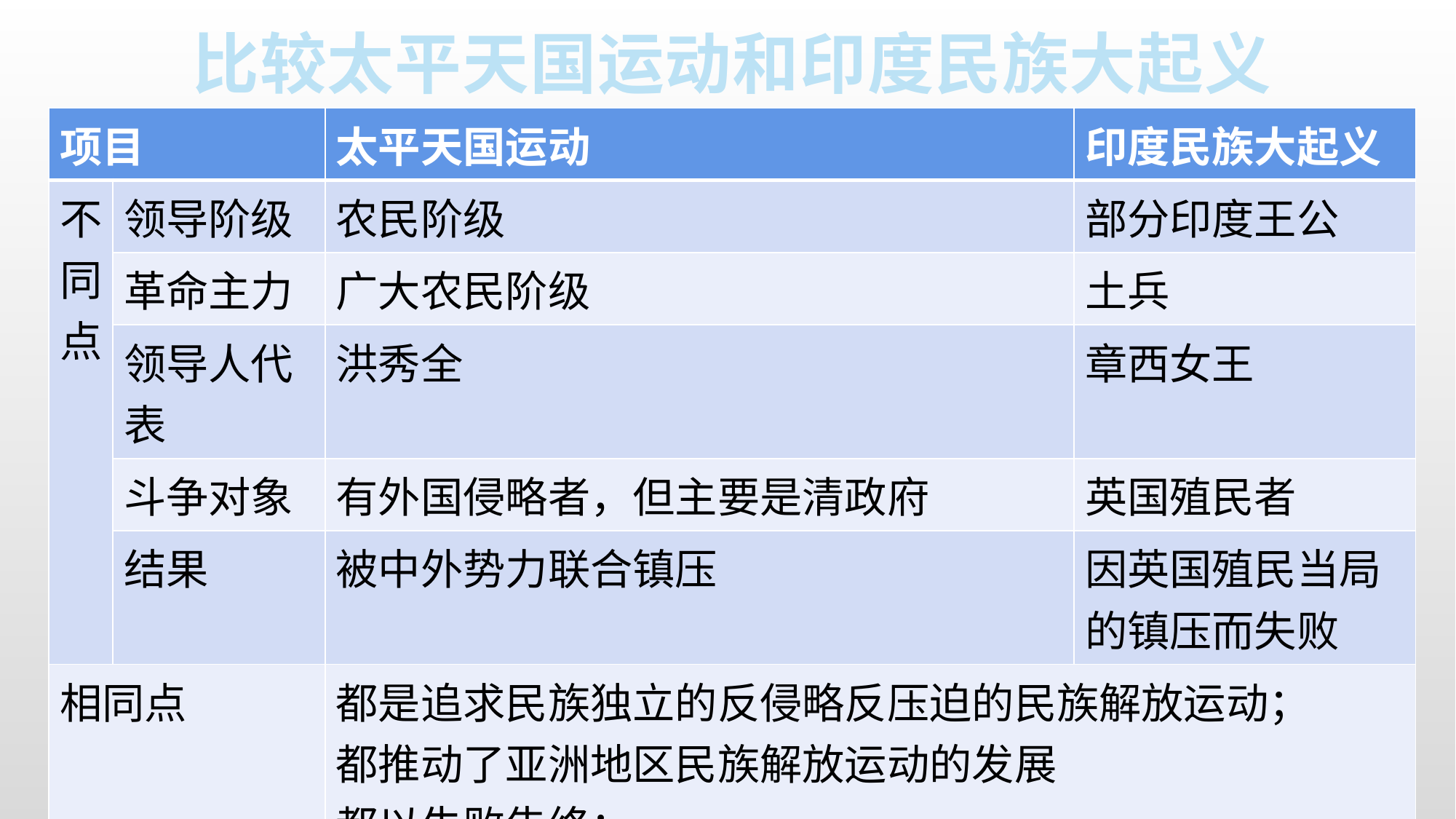

比较太平天国运动和印度民族大起义
| 项目 |  | 太平天国运动 | 印度民族大起义 |
| --- | --- | --- | --- |
| 不同点 | 领导阶级 | 农民阶级 | 部分印度王公 |
|  | 革命主力 | 广大农民阶级 | 土兵 |
|  | 领导人代表 | 洪秀全 | 章西女王 |
|  | 斗争对象 | 有外国侵略者，但主要是清政府 | 英国殖民者 |
|  | 结果 | 被中外势力联合镇压 | 因英国殖民当局的镇压而失败 |
| 相同点 |  | 都是追求民族独立的反侵略反压迫的民族解放运动； 都推动了亚洲地区民族解放运动的发展 都以失败告终； |  |